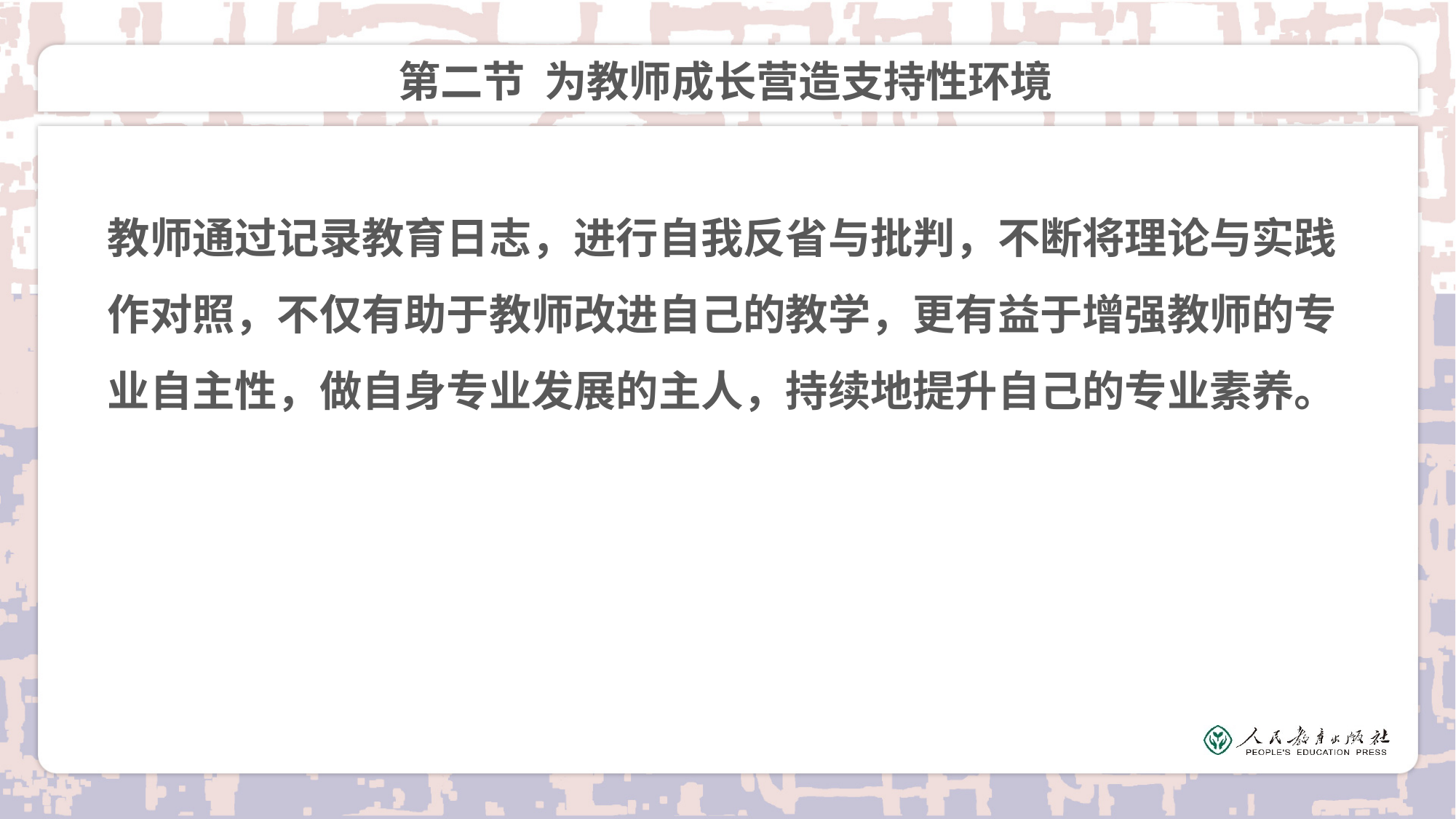

# 第二节  为教师成长营造支持性环境
教师通过记录教育日志，进行自我反省与批判，不断将理论与实践作对照，不仅有助于教师改进自己的教学，更有益于增强教师的专业自主性，做自身专业发展的主人，持续地提升自己的专业素养。